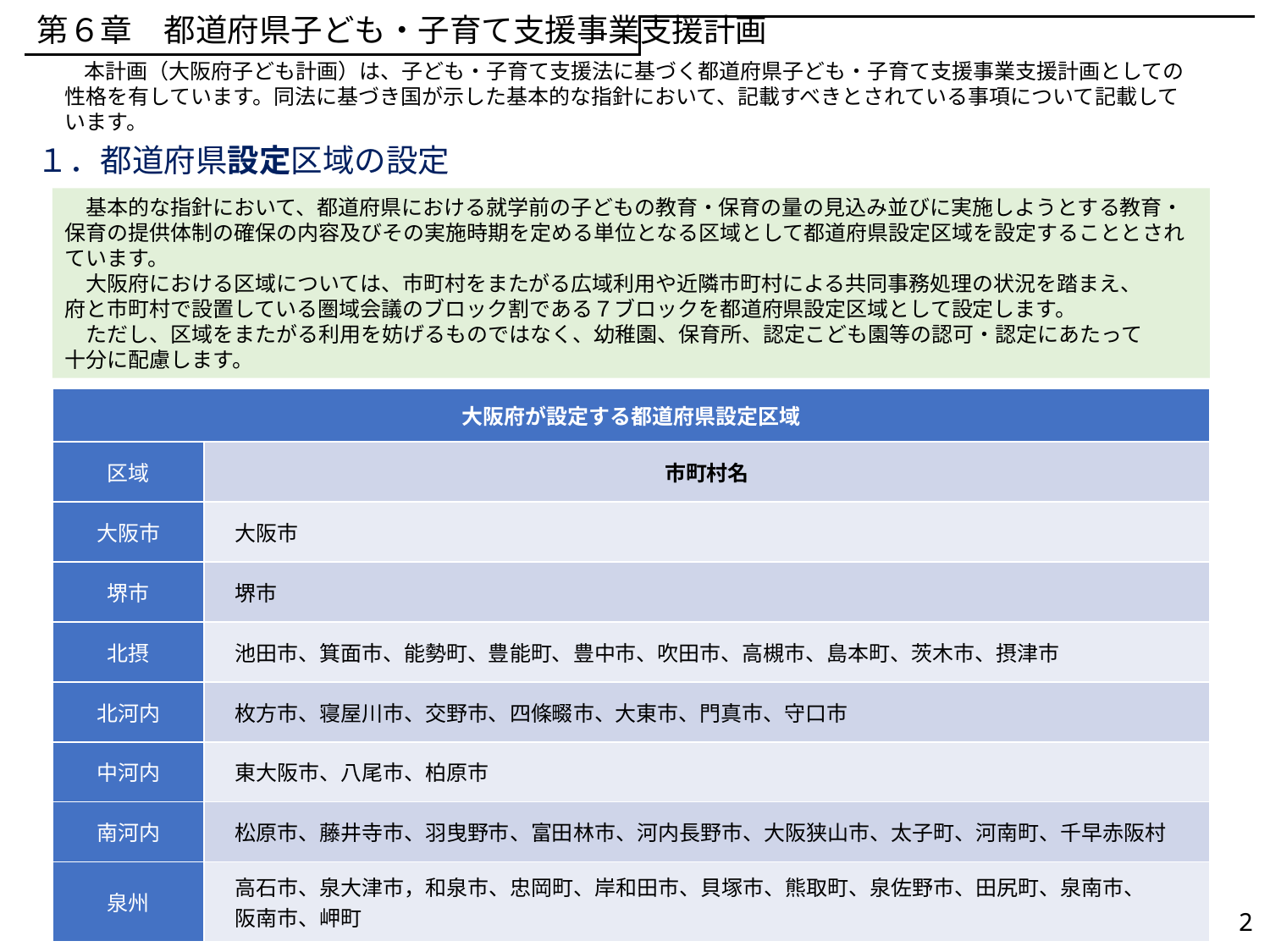

第６章　都道府県子ども・子育て支援事業支援計画

　本計画（大阪府子ども計画）は、子ども・子育て支援法に基づく都道府県子ども・子育て支援事業支援計画としての性格を有しています。同法に基づき国が示した基本的な指針において、記載すべきとされている事項について記載しています。
１．都道府県設定区域の設定
　基本的な指針において、都道府県における就学前の子どもの教育・保育の量の見込み並びに実施しようとする教育・保育の提供体制の確保の内容及びその実施時期を定める単位となる区域として都道府県設定区域を設定することとされています。
　大阪府における区域については、市町村をまたがる広域利用や近隣市町村による共同事務処理の状況を踏まえ、
府と市町村で設置している圏域会議のブロック割である７ブロックを都道府県設定区域として設定します。
　ただし、区域をまたがる利用を妨げるものではなく、幼稚園、保育所、認定こども園等の認可・認定にあたって
十分に配慮します。
| 大阪府が設定する都道府県設定区域 |  |
| --- | --- |
| 区域 | 市町村名 |
| 大阪市 | 大阪市 |
| 堺市 | 堺市 |
| 北摂 | 池田市、箕面市、能勢町、豊能町、豊中市、吹田市、高槻市、島本町、茨木市、摂津市 |
| 北河内 | 枚方市、寝屋川市、交野市、四條畷市、大東市、門真市、守口市 |
| 中河内 | 東大阪市、八尾市、柏原市 |
| 南河内 | 松原市、藤井寺市、羽曳野市、富田林市、河内長野市、大阪狭山市、太子町、河南町、千早赤阪村 |
| 泉州 | 高石市、泉大津市，和泉市、忠岡町、岸和田市、貝塚市、熊取町、泉佐野市、田尻町、泉南市、 　阪南市、岬町 |
2